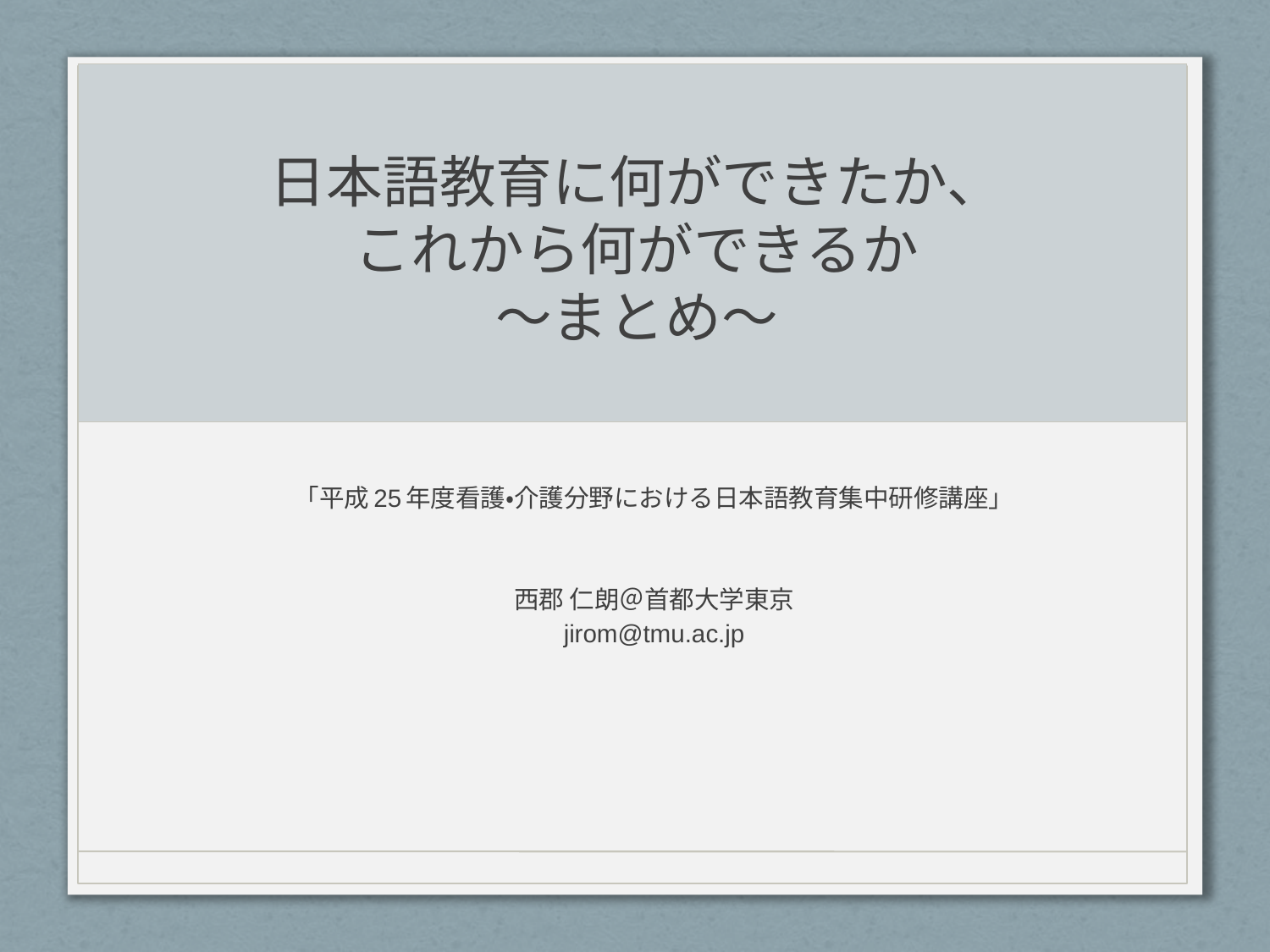

# 日本語教育に何ができたか、 これから何ができるか 〜まとめ〜
「平成25年度看護・介護分野における日本語教育集中研修講座」

西郡 仁朗＠首都大学東京
jirom@tmu.ac.jp